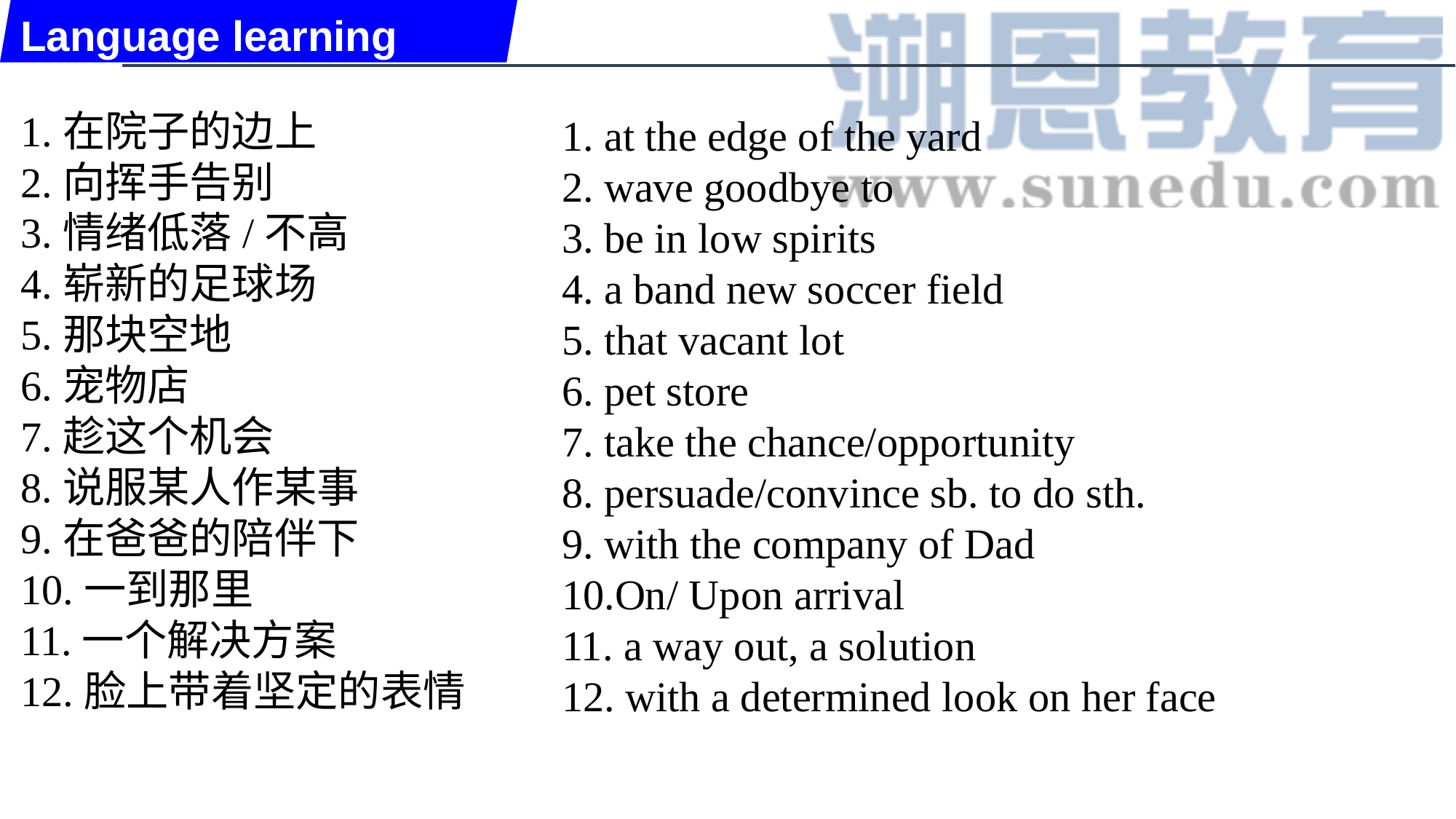

Language learning
1.在院子的边上
2.向挥手告别
3.情绪低落/不高
4.崭新的足球场
5.那块空地
6.宠物店
7.趁这个机会
8.说服某人作某事
9.在爸爸的陪伴下
10.一到那里
11.一个解决方案
12.脸上带着坚定的表情
1. at the edge of the yard
2. wave goodbye to
3. be in low spirits
4. a band new soccer field
5. that vacant lot
6. pet store
7. take the chance/opportunity
8. persuade/convince sb. to do sth.
9. with the company of Dad
10.On/ Upon arrival
11. a way out, a solution
12. with a determined look on her face